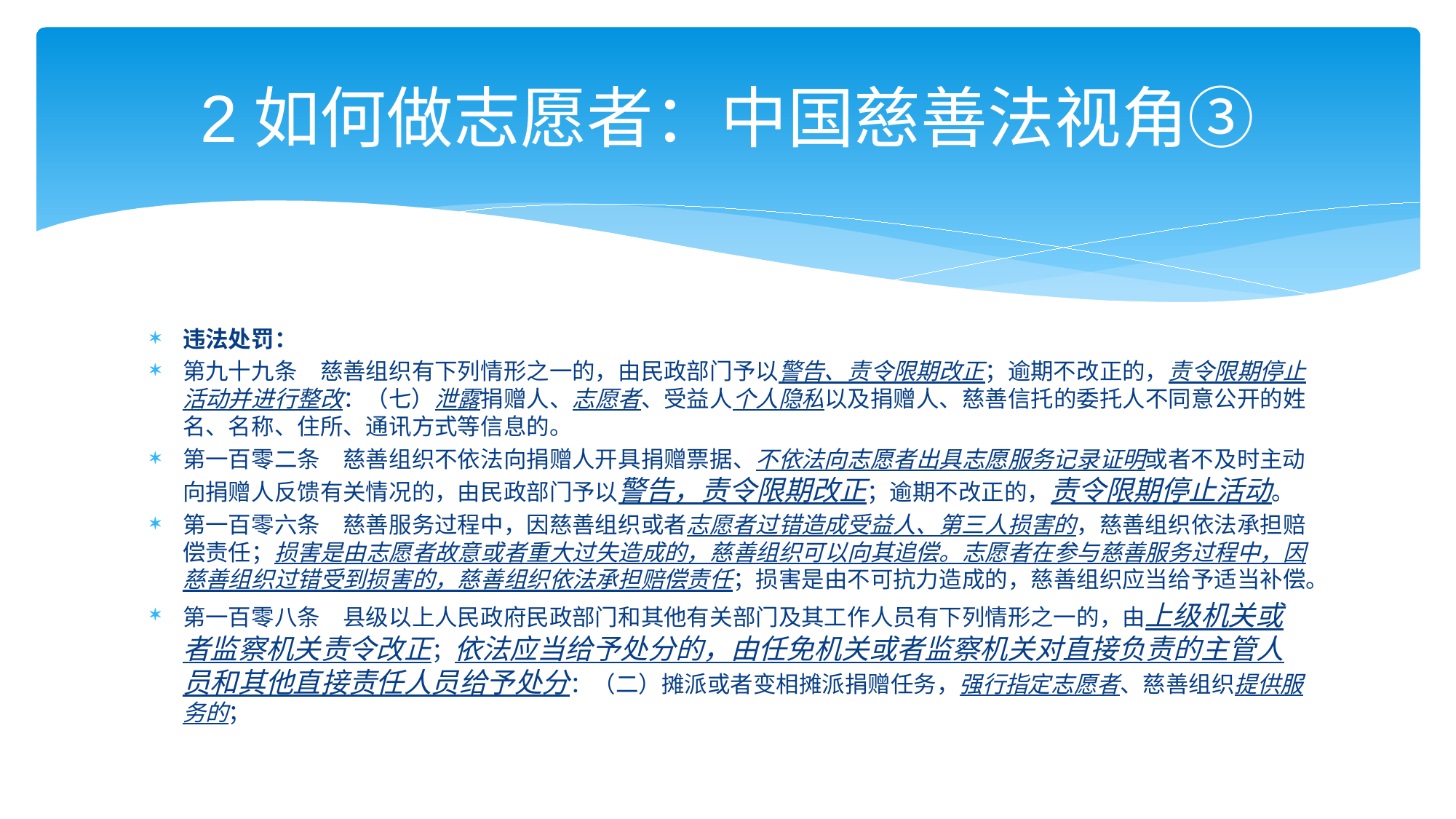

# 2如何做志愿者：中国慈善法视角③
违法处罚：
第九十九条　慈善组织有下列情形之一的，由民政部门予以警告、责令限期改正；逾期不改正的，责令限期停止活动并进行整改：（七）泄露捐赠人、志愿者、受益人个人隐私以及捐赠人、慈善信托的委托人不同意公开的姓名、名称、住所、通讯方式等信息的。
第一百零二条　慈善组织不依法向捐赠人开具捐赠票据、不依法向志愿者出具志愿服务记录证明或者不及时主动向捐赠人反馈有关情况的，由民政部门予以警告，责令限期改正；逾期不改正的，责令限期停止活动。
第一百零六条　慈善服务过程中，因慈善组织或者志愿者过错造成受益人、第三人损害的，慈善组织依法承担赔偿责任；损害是由志愿者故意或者重大过失造成的，慈善组织可以向其追偿。志愿者在参与慈善服务过程中，因慈善组织过错受到损害的，慈善组织依法承担赔偿责任；损害是由不可抗力造成的，慈善组织应当给予适当补偿。
第一百零八条　县级以上人民政府民政部门和其他有关部门及其工作人员有下列情形之一的，由上级机关或者监察机关责令改正；依法应当给予处分的，由任免机关或者监察机关对直接负责的主管人员和其他直接责任人员给予处分：（二）摊派或者变相摊派捐赠任务，强行指定志愿者、慈善组织提供服务的；